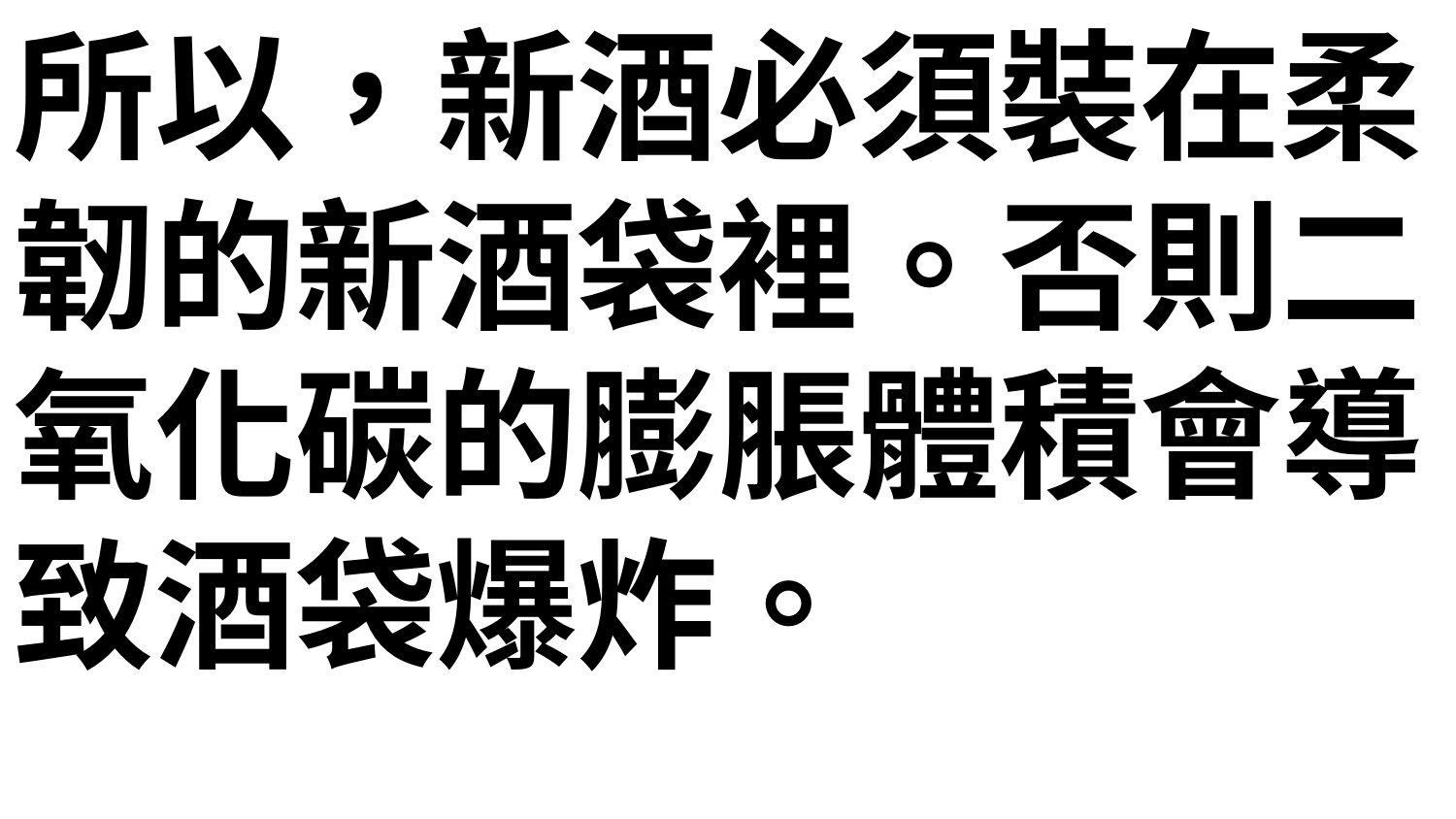

所以，新酒必須裝在柔韌的新酒袋裡。否則二氧化碳的膨脹體積會導致酒袋爆炸。